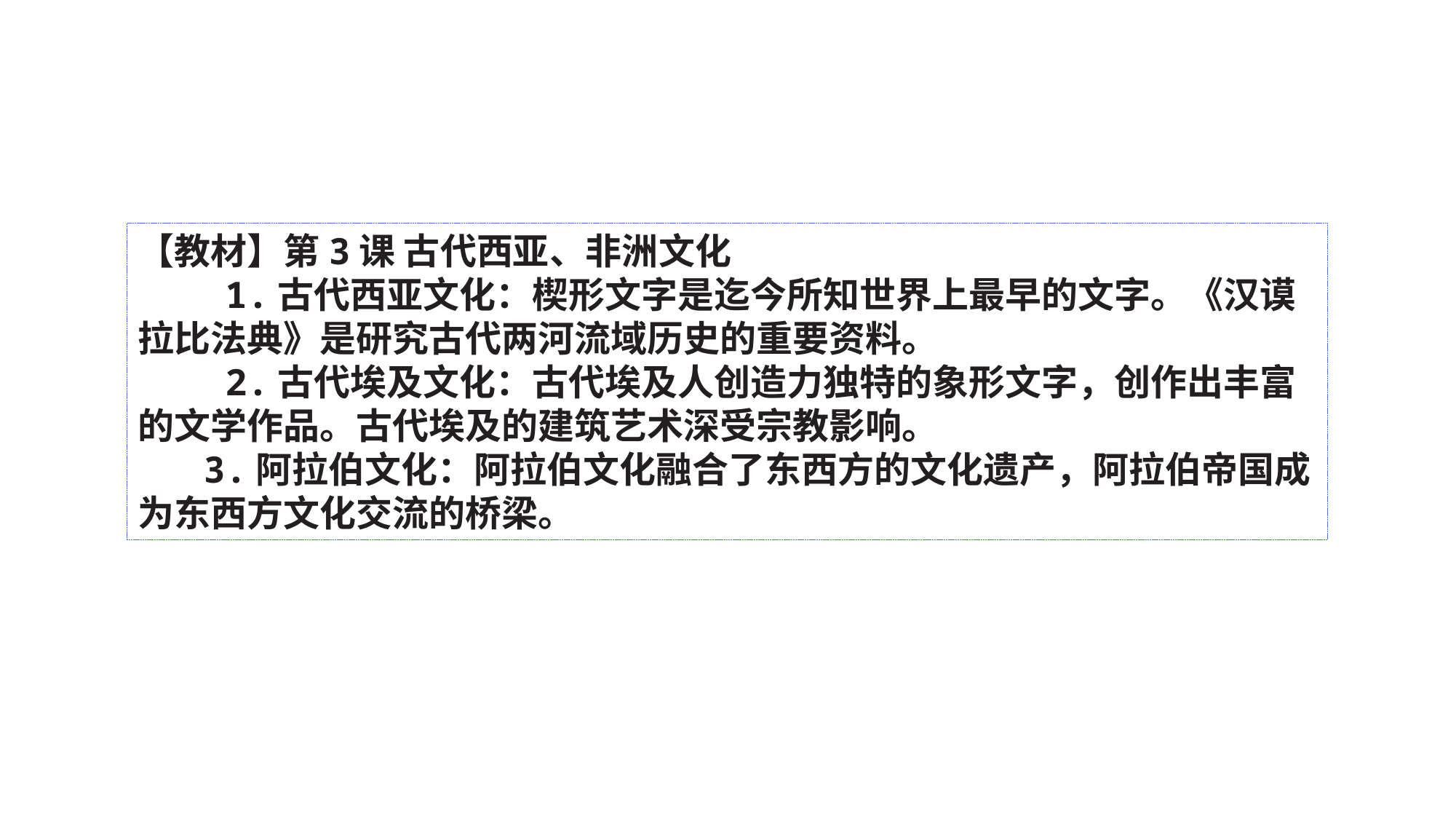

【教材】第3课 古代西亚、非洲文化
    1.古代西亚文化：楔形文字是迄今所知世界上最早的文字。《汉谟拉比法典》是研究古代两河流域历史的重要资料。
    2.古代埃及文化：古代埃及人创造力独特的象形文字，创作出丰富的文学作品。古代埃及的建筑艺术深受宗教影响。
   3.阿拉伯文化：阿拉伯文化融合了东西方的文化遗产，阿拉伯帝国成为东西方文化交流的桥梁。